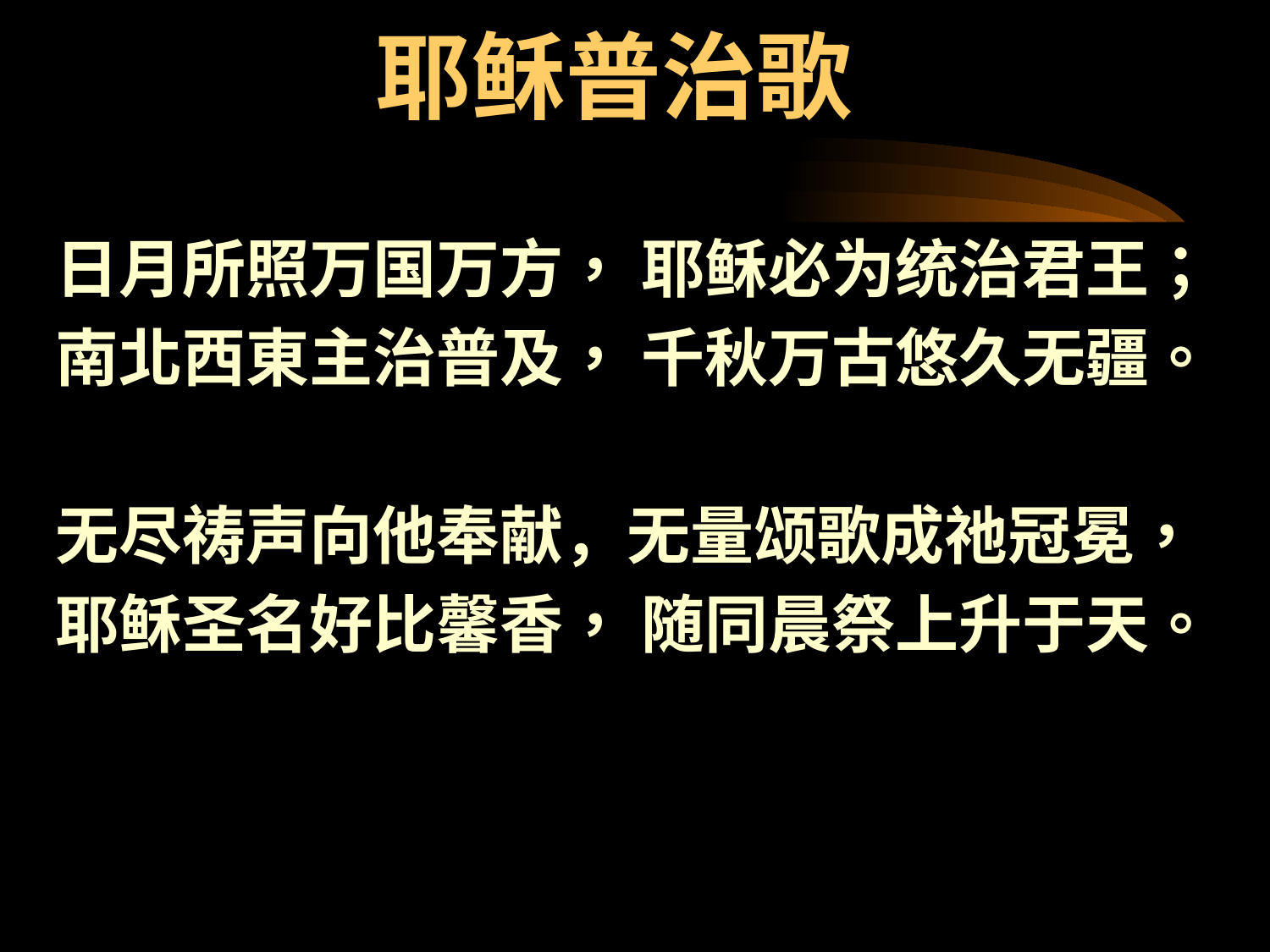

# 耶稣普治歌
日月所照万国万方， 耶稣必为统治君王；
南北西東主治普及， 千秋万古悠久无疆。

无尽祷声向他奉献，无量颂歌成祂冠冕，
耶稣圣名好比馨香， 随同晨祭上升于天。